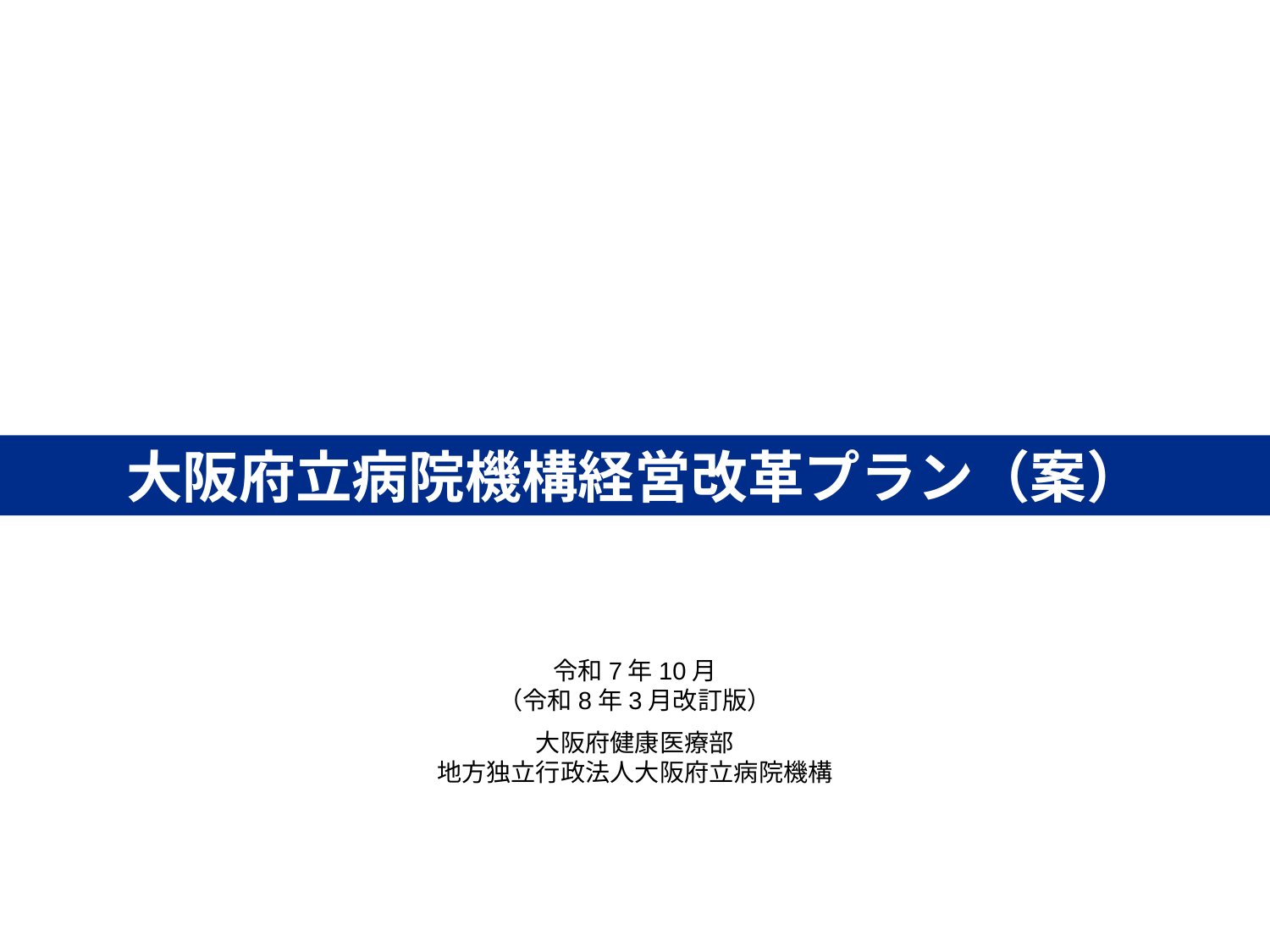

大阪府立病院機構経営改革プラン（案）
令和7年10月
（令和8年3月改訂版）

大阪府健康医療部
地方独立行政法人大阪府立病院機構